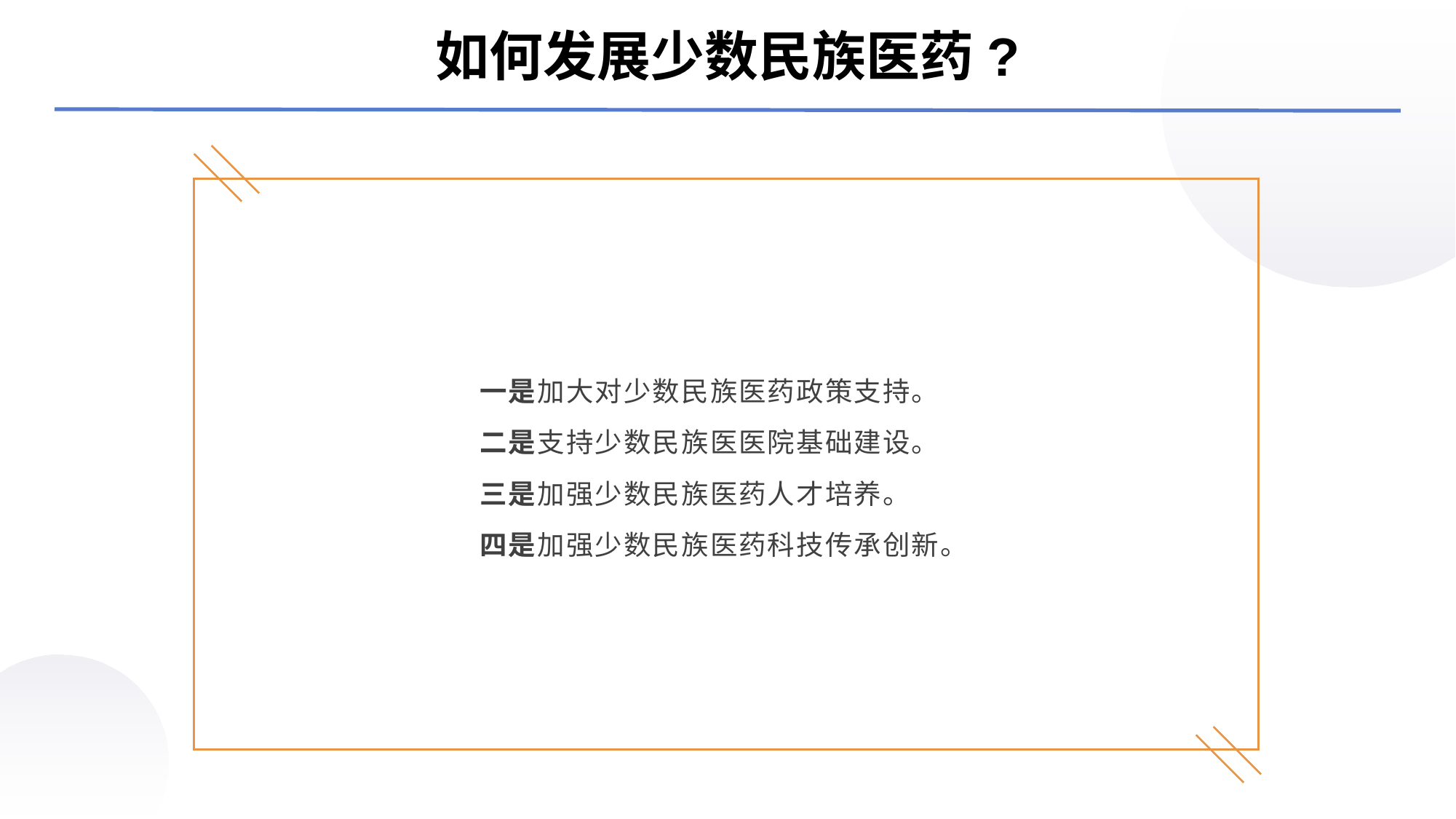

如何发展少数民族医药?

一是加大对少数民族医药政策支持。
二是支持少数民族医医院基础建设。
三是加强少数民族医药人才培养。
四是加强少数民族医药科技传承创新。